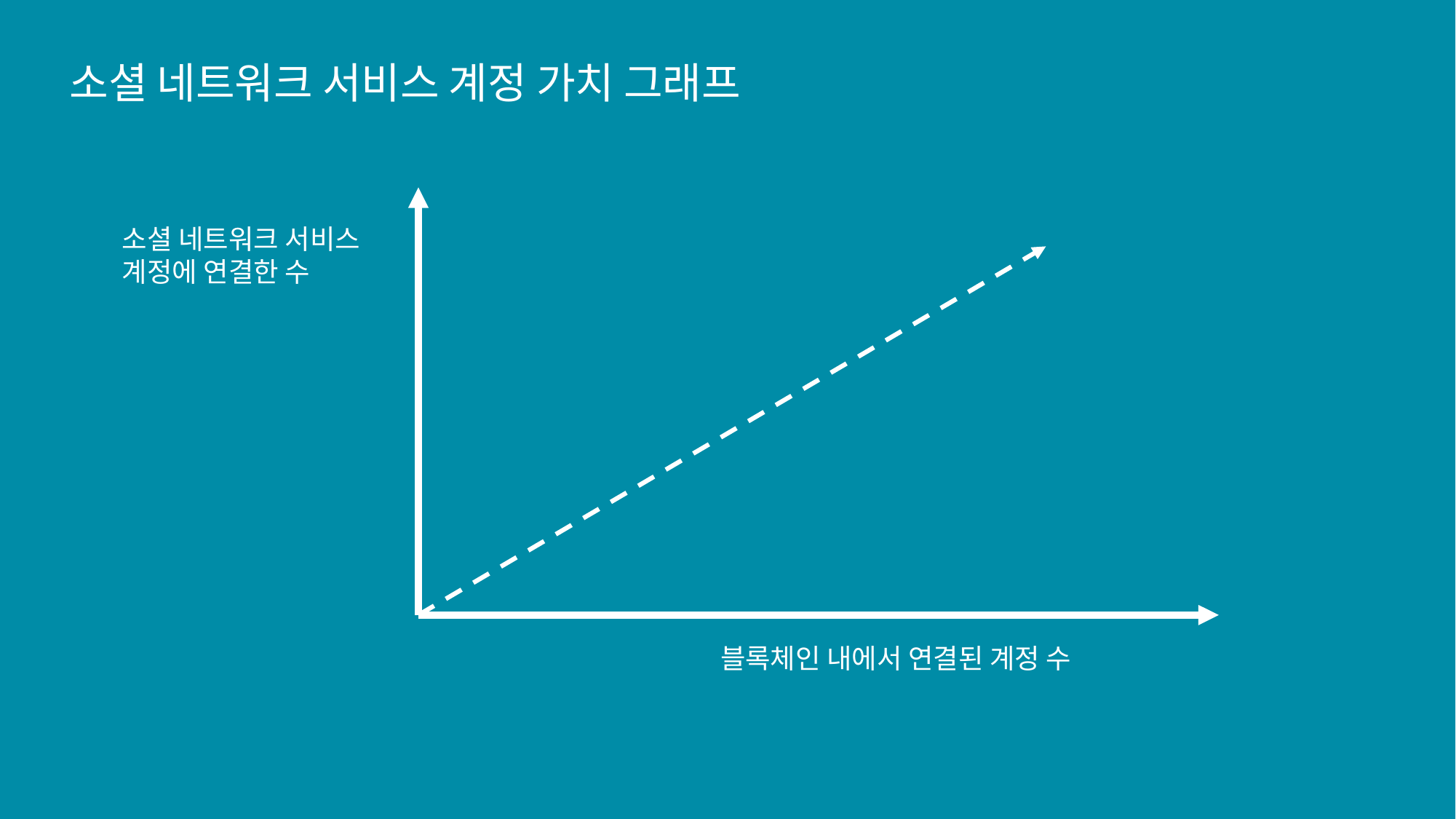

소셜 네트워크 서비스 계정 가치 그래프
소셜 네트워크 서비스 계정에 연결한 수
블록체인 내에서 연결된 계정 수